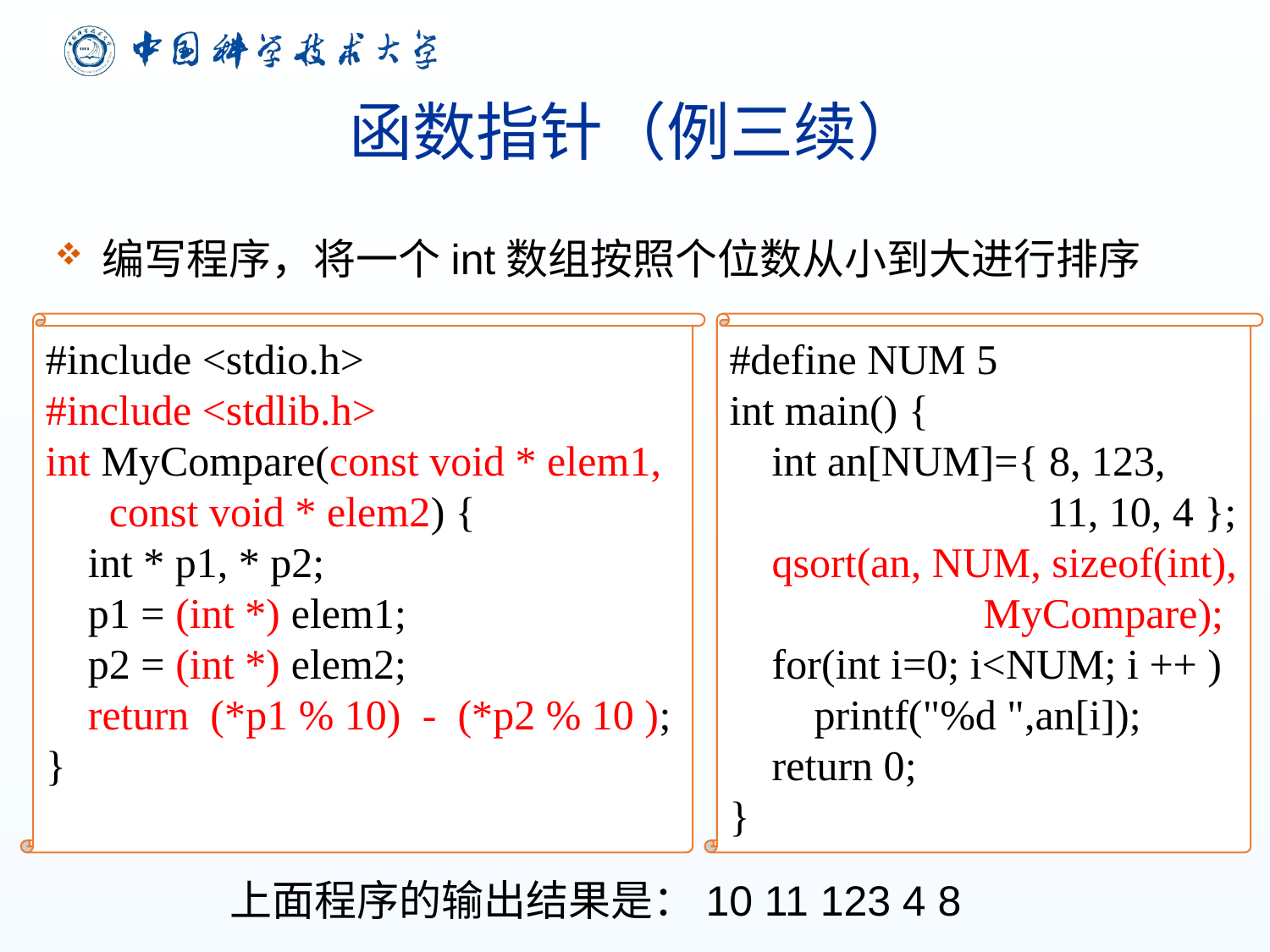

# 函数指针（例三续）
编写程序，将一个int数组按照个位数从小到大进行排序

#include <stdio.h>
#include <stdlib.h>
int MyCompare(const void * elem1,
      const void * elem2) {
    int * p1, * p2;
    p1 = (int *) elem1;
    p2 = (int *) elem2;
    return  (*p1 % 10)  -  (*p2 % 10 );
}
#define NUM 5
int main() {
    int an[NUM]={ 8, 123, 			      11, 10, 4 };
    qsort(an, NUM, sizeof(int),
		MyCompare);
    for(int i=0; i<NUM; i ++ )
        printf("%d ",an[i]);
    return 0;
}
上面程序的输出结果是：10 11 123 4 8